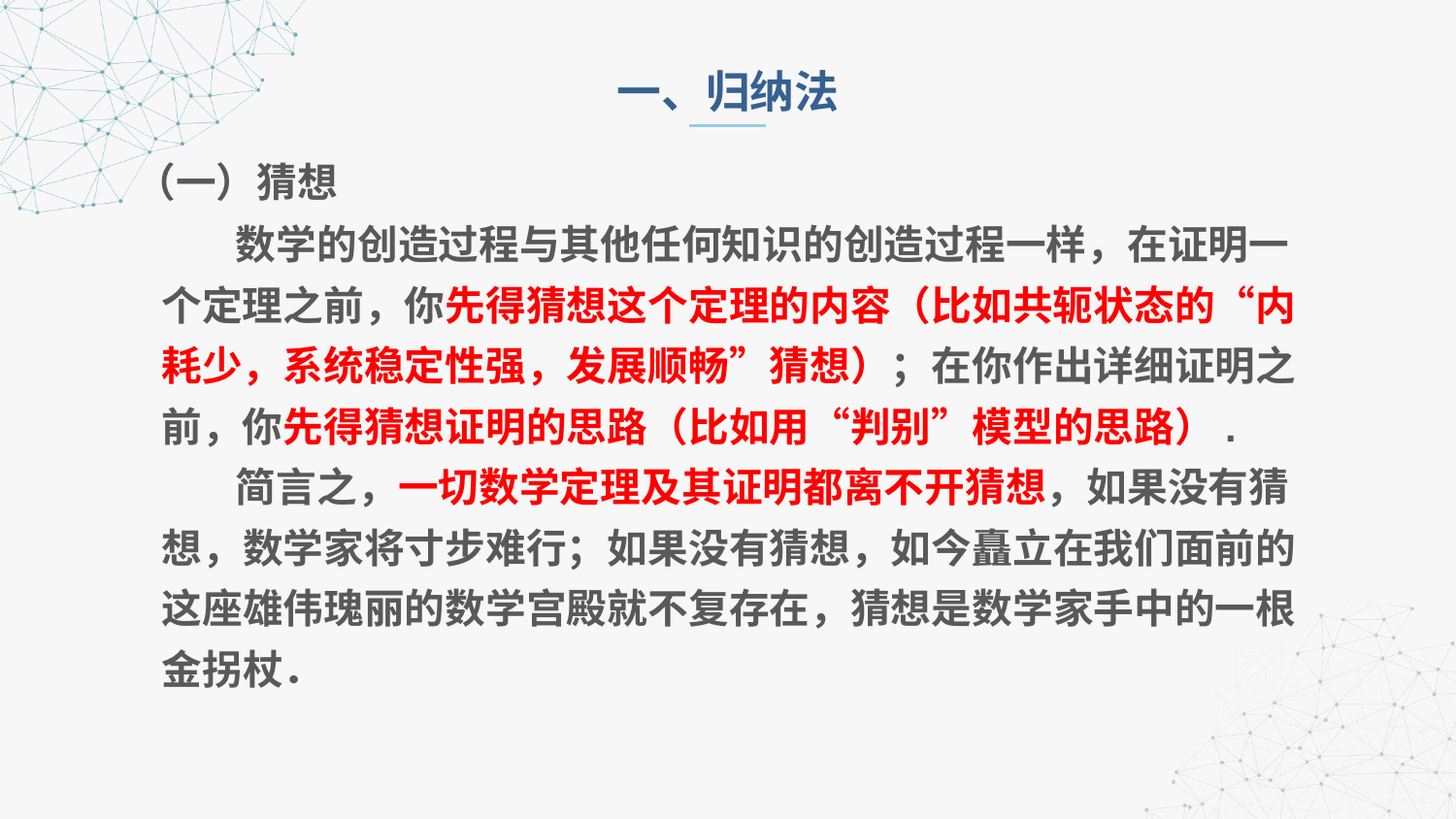

一、归纳法
（一）猜想
       数学的创造过程与其他任何知识的创造过程一样，在证明一个定理之前，你先得猜想这个定理的内容（比如共轭状态的“内耗少，系统稳定性强，发展顺畅”猜想）；在你作出详细证明之前，你先得猜想证明的思路（比如用“判别”模型的思路）.
       简言之，一切数学定理及其证明都离不开猜想，如果没有猜想，数学家将寸步难行；如果没有猜想，如今矗立在我们面前的这座雄伟瑰丽的数学宫殿就不复存在，猜想是数学家手中的一根金拐杖．